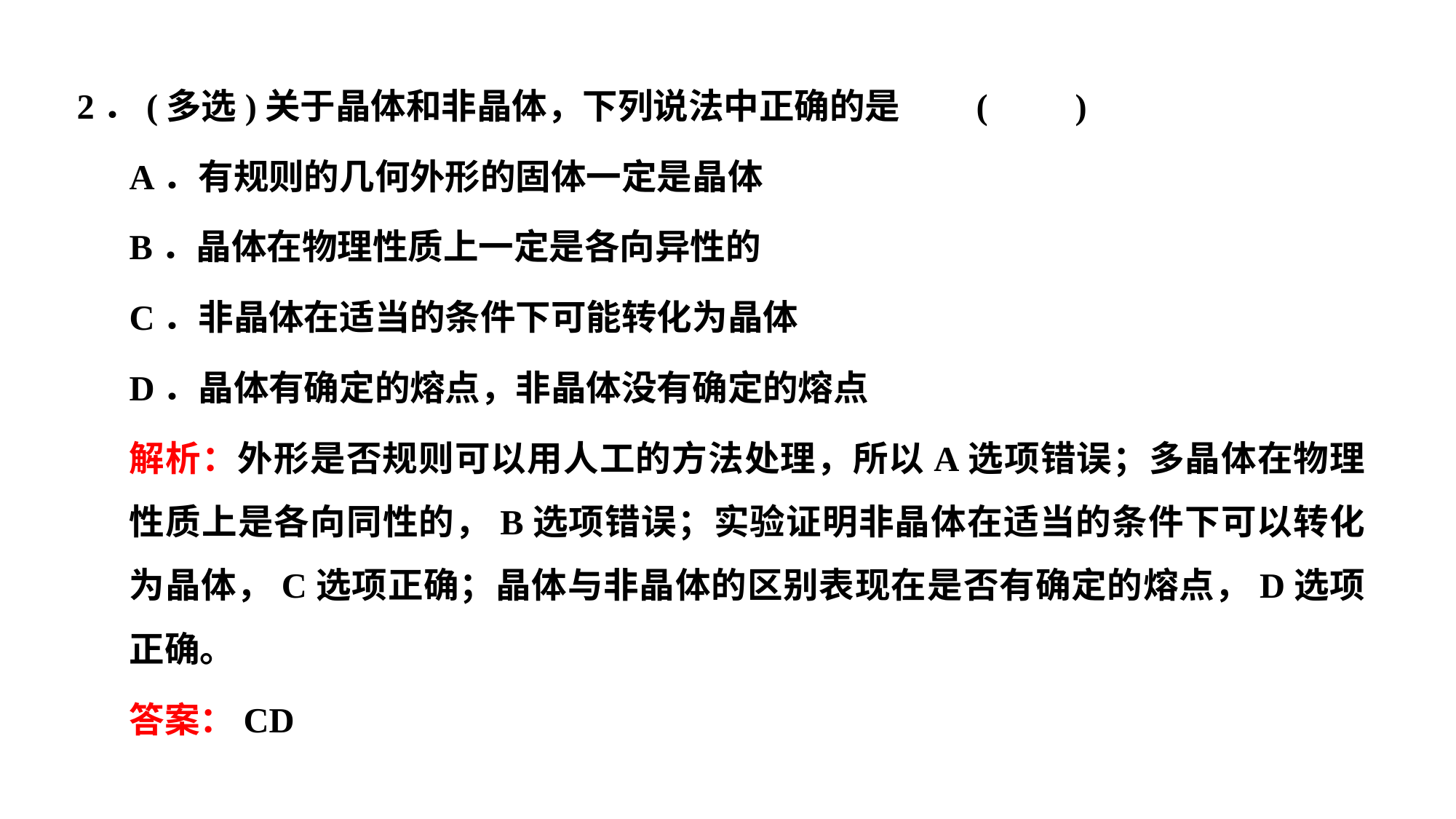

2．(多选)关于晶体和非晶体，下列说法中正确的是				(　　)
A．有规则的几何外形的固体一定是晶体
B．晶体在物理性质上一定是各向异性的
C．非晶体在适当的条件下可能转化为晶体
D．晶体有确定的熔点，非晶体没有确定的熔点
解析：外形是否规则可以用人工的方法处理，所以A选项错误；多晶体在物理性质上是各向同性的，B选项错误；实验证明非晶体在适当的条件下可以转化为晶体，C选项正确；晶体与非晶体的区别表现在是否有确定的熔点，D选项正确。
答案：CD